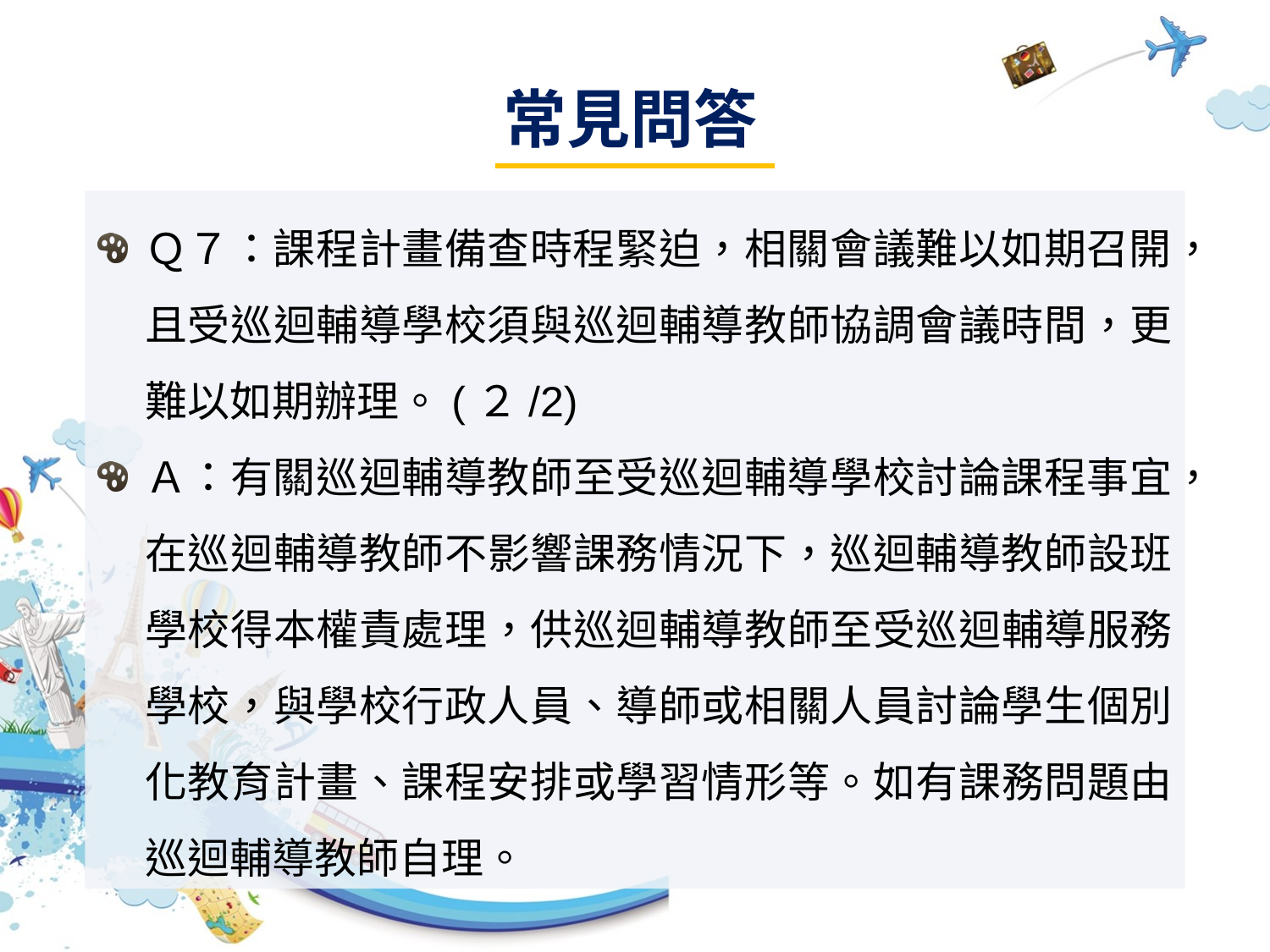

# 常見問答
Ｑ７：課程計畫備查時程緊迫，相關會議難以如期召開，且受巡迴輔導學校須與巡迴輔導教師協調會議時間，更難以如期辦理。(２/2)
Ａ：有關巡迴輔導教師至受巡迴輔導學校討論課程事宜，在巡迴輔導教師不影響課務情況下，巡迴輔導教師設班學校得本權責處理，供巡迴輔導教師至受巡迴輔導服務學校，與學校行政人員、導師或相關人員討論學生個別化教育計畫、課程安排或學習情形等。如有課務問題由巡迴輔導教師自理。